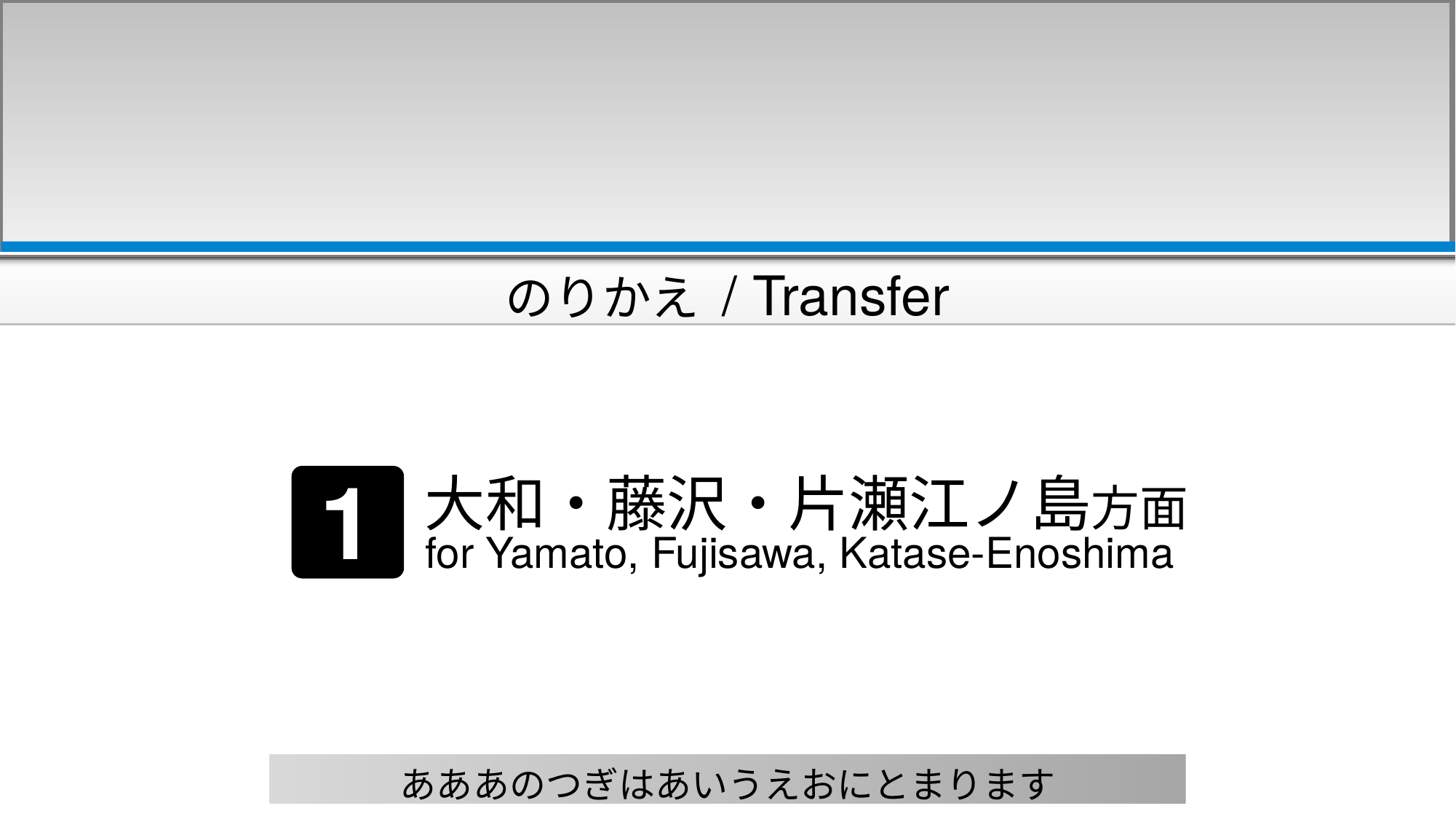

のりかえ / Transfer

1
大和・藤沢・片瀬江ノ島方面

for Yamato, Fujisawa, Katase-Enoshima

あああのつぎはあいうえおにとまります